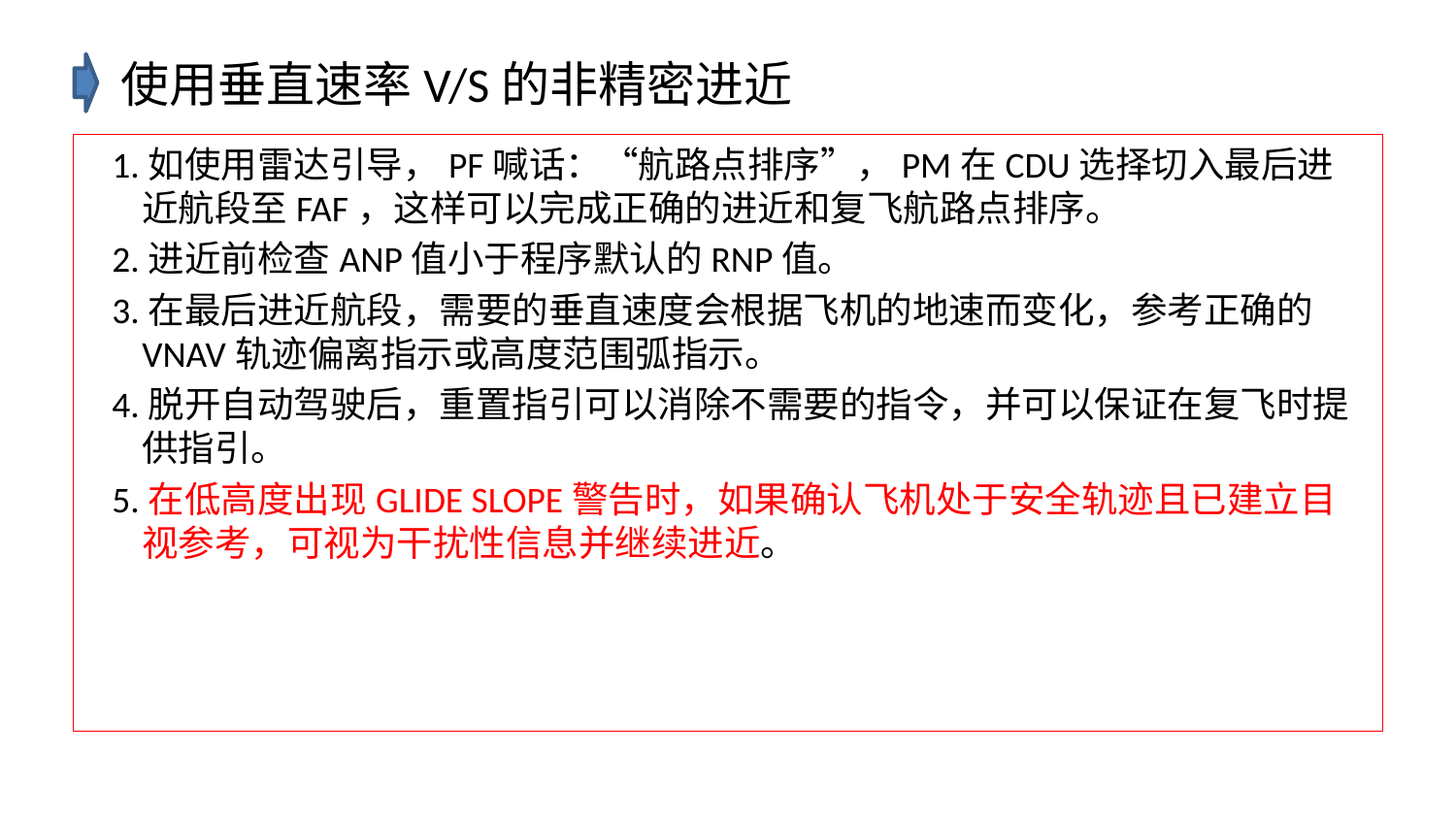

# 使用垂直速率V/S的非精密进近

   1.如使用雷达引导，PF喊话：“航路点排序”，PM在CDU选择切入最后进近航段至FAF，这样可以完成正确的进近和复飞航路点排序。
   2.进近前检查ANP值小于程序默认的RNP值。
   3.在最后进近航段，需要的垂直速度会根据飞机的地速而变化，参考正确的VNAV轨迹偏离指示或高度范围弧指示。
   4.脱开自动驾驶后，重置指引可以消除不需要的指令，并可以保证在复飞时提供指引。
   5.在低高度出现GLIDE SLOPE警告时，如果确认飞机处于安全轨迹且已建立目视参考，可视为干扰性信息并继续进近。